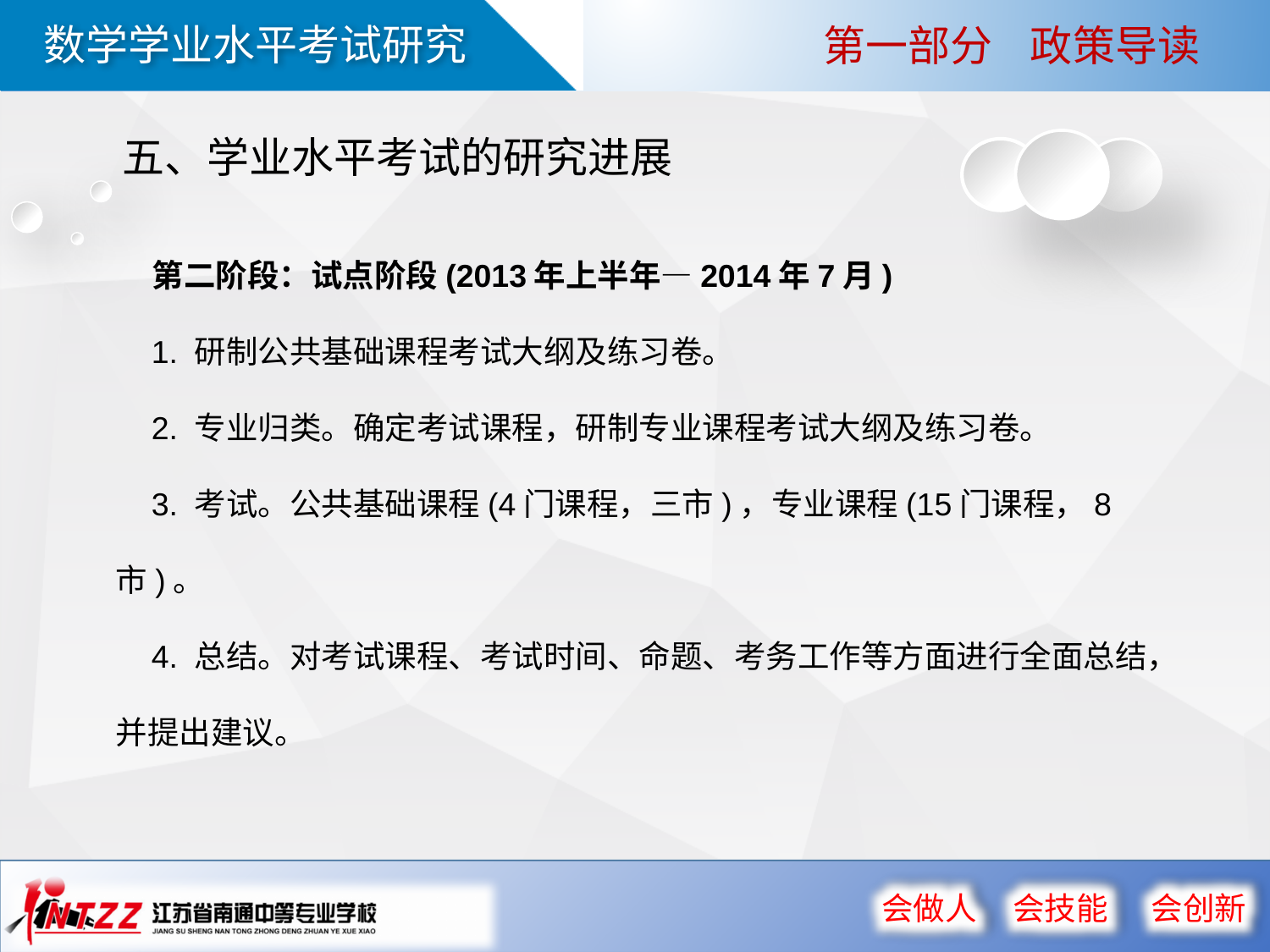

第一部分    政策导读
五、学业水平考试的研究进展

    第二阶段：试点阶段(2013年上半年—2014年7月)
    1. 研制公共基础课程考试大纲及练习卷。
    2. 专业归类。确定考试课程，研制专业课程考试大纲及练习卷。
    3. 考试。公共基础课程(4门课程，三市)，专业课程(15门课程，8市)。
    4. 总结。对考试课程、考试时间、命题、考务工作等方面进行全面总结，并提出建议。